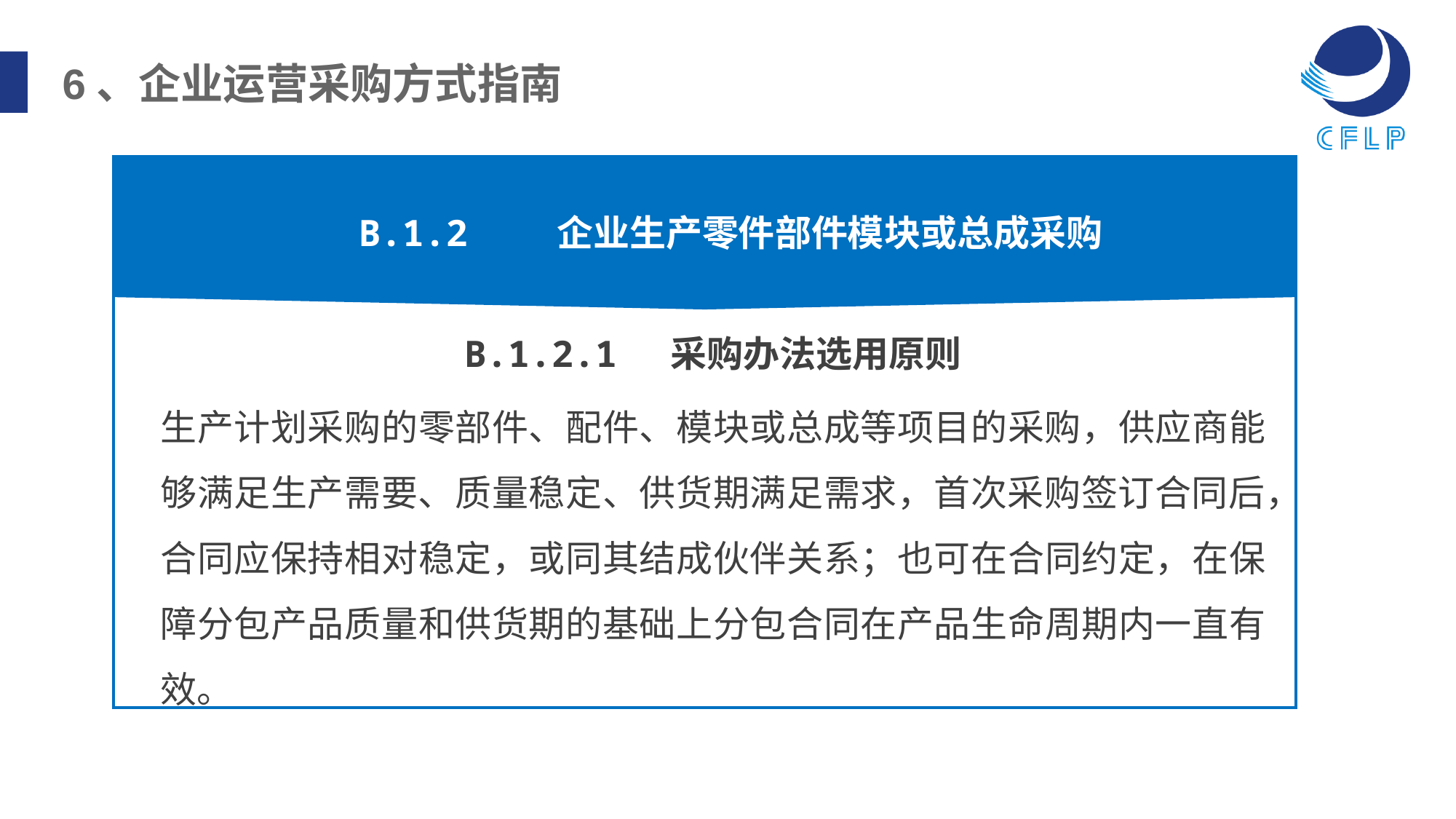

6、企业运营采购方式指南

B.1.2  　企业生产零件部件模块或总成采购
B.1.2.1　 采购办法选用原则
生产计划采购的零部件、配件、模块或总成等项目的采购，供应商能够满足生产需要、质量稳定、供货期满足需求，首次采购签订合同后，合同应保持相对稳定，或同其结成伙伴关系；也可在合同约定，在保障分包产品质量和供货期的基础上分包合同在产品生命周期内一直有效。